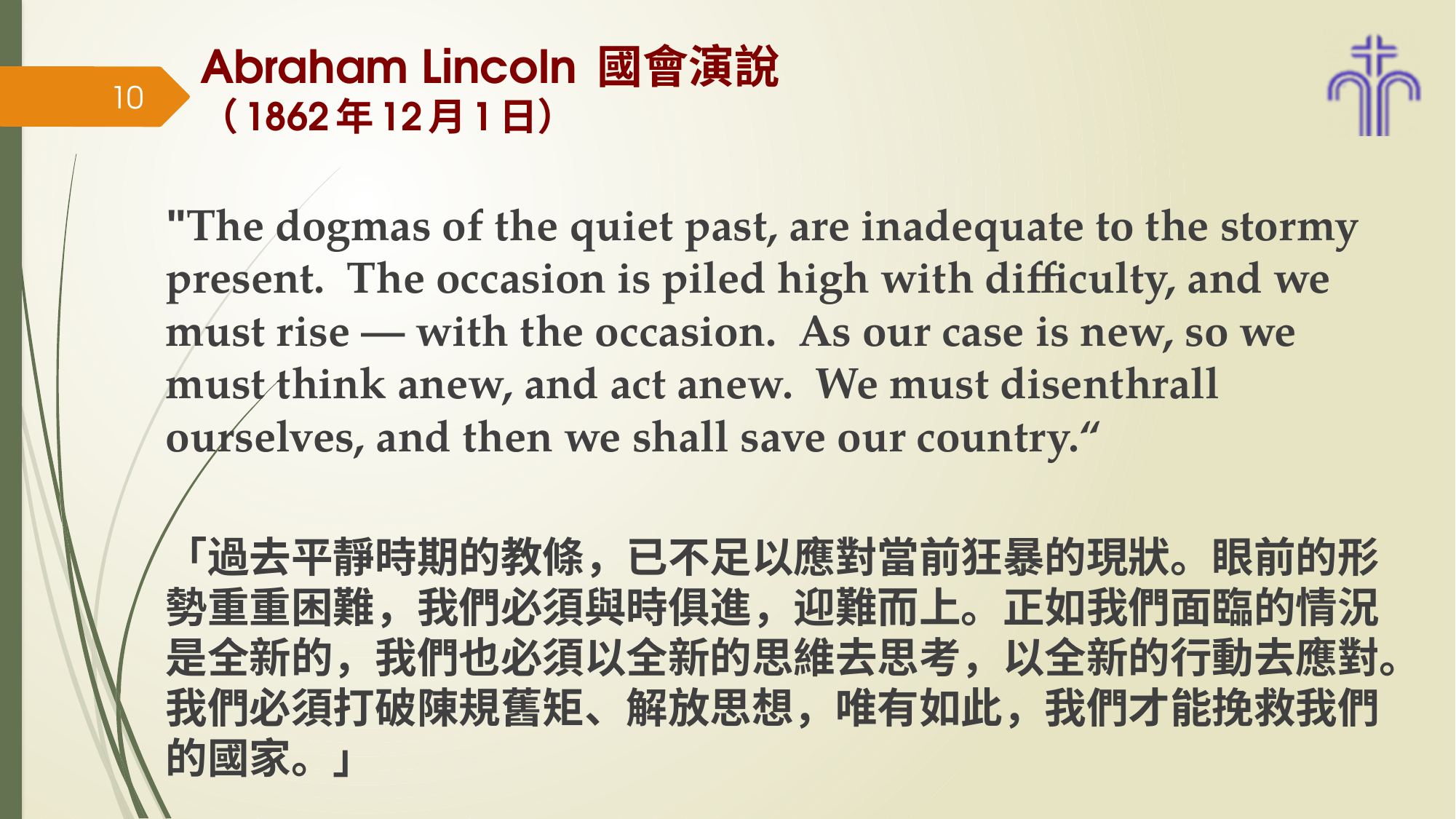

# Abraham Lincoln 國會演說 （1862年12月1日）
10
"The dogmas of the quiet past, are inadequate to the stormy present.  The occasion is piled high with difficulty, and we must rise — with the occasion.  As our case is new, so we must think anew, and act anew.  We must disenthrall ourselves, and then we shall save our country.“

「過去平靜時期的教條，已不足以應對當前狂暴的現狀。眼前的形勢重重困難，我們必須與時俱進，迎難而上。正如我們面臨的情況是全新的，我們也必須以全新的思維去思考，以全新的行動去應對。我們必須打破陳規舊矩、解放思想，唯有如此，我們才能挽救我們的國家。」